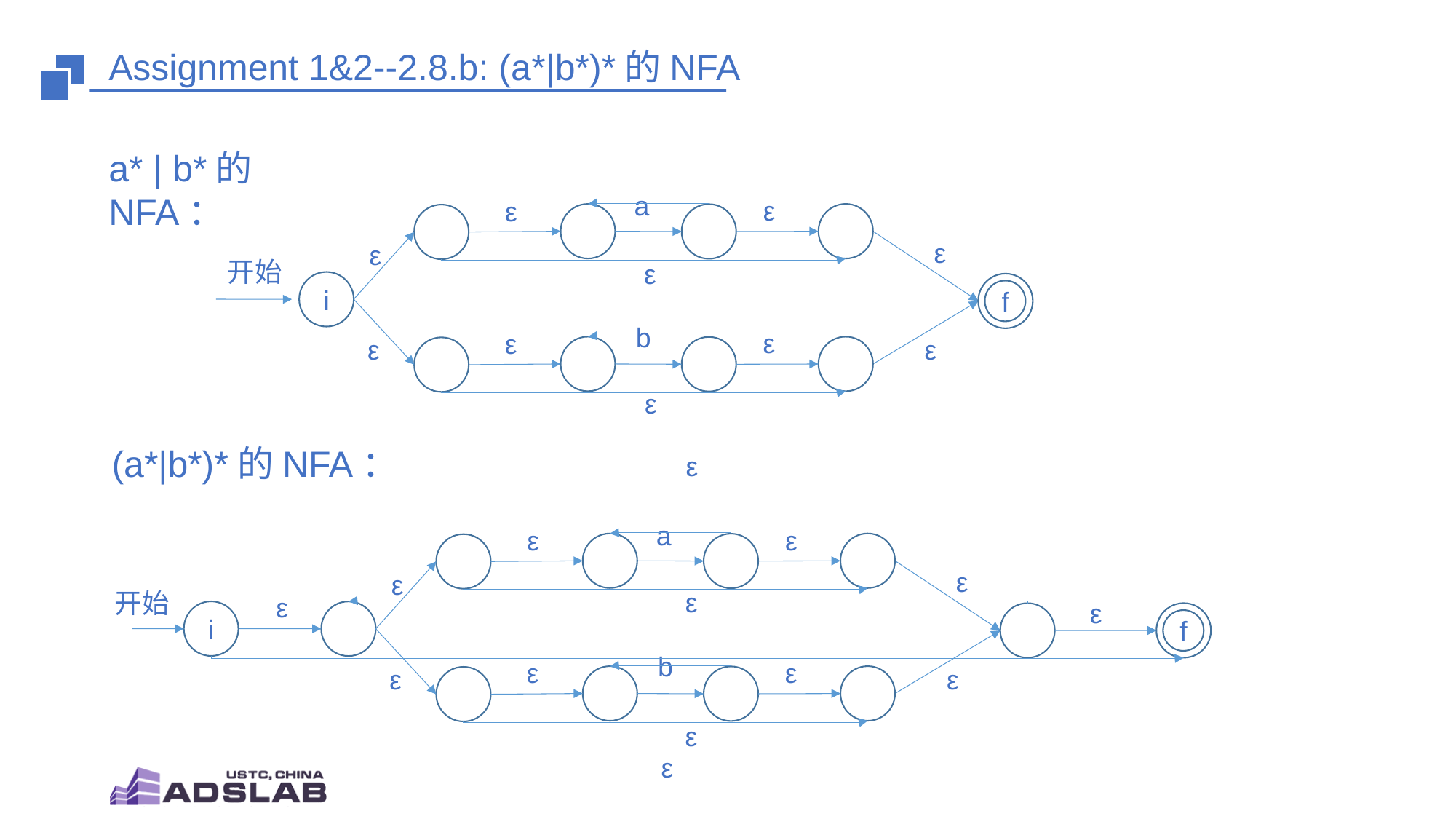

# Assignment 1&2--2.8.b: (a*|b*)*的NFA
a* | b*的NFA：
a
ε
ε

ε
ε
开始
ε
i
f

b
ε
ε
ε
ε

ε
(a*|b*)*的NFA：
ε
a
ε
ε

ε
ε
ε
开始
ε
ε
i

f

b
ε
ε
ε
ε

ε
ε